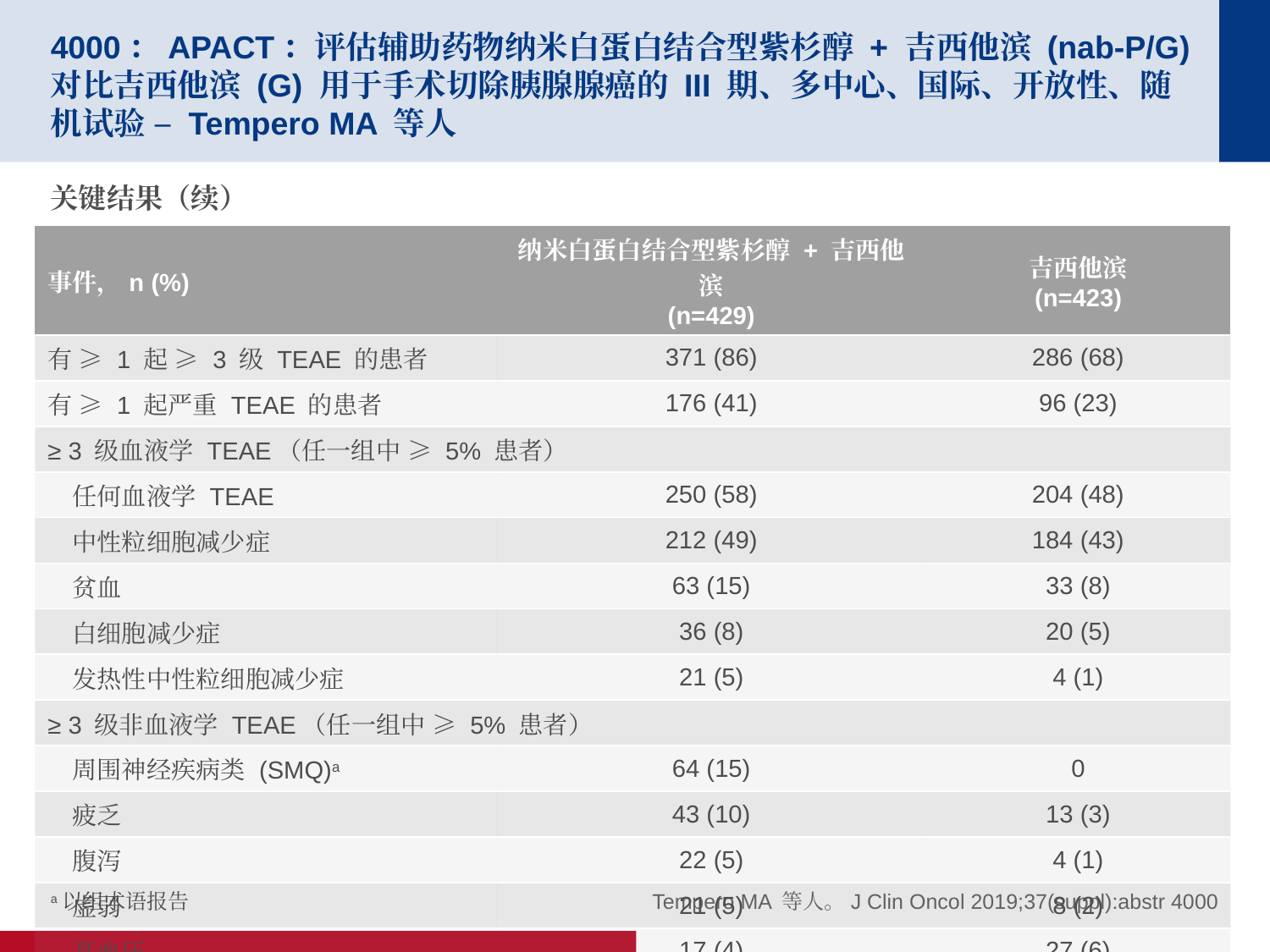

# 4000：APACT：评估辅助药物纳米白蛋白结合型紫杉醇 + 吉西他滨 (nab-P/G) 对比吉西他滨 (G) 用于手术切除胰腺腺癌的 III 期、多中心、国际、开放性、随机试验 – Tempero MA 等人
关键结果（续）
| 事件，n (%) | 纳米白蛋白结合型紫杉醇 + 吉西他滨 (n=429) | 吉西他滨 (n=423) |
| --- | --- | --- |
| 有 ≥ 1 起 ≥ 3 级 TEAE 的患者 | 371 (86) | 286 (68) |
| 有 ≥ 1 起严重 TEAE 的患者 | 176 (41) | 96 (23) |
| ≥ 3 级血液学 TEAE（任一组中 ≥ 5% 患者） |  |  |
| 任何血液学 TEAE | 250 (58) | 204 (48) |
| 中性粒细胞减少症 | 212 (49) | 184 (43) |
| 贫血 | 63 (15) | 33 (8) |
| 白细胞减少症 | 36 (8) | 20 (5) |
| 发热性中性粒细胞减少症 | 21 (5) | 4 (1) |
| ≥ 3 级非血液学 TEAE（任一组中 ≥ 5% 患者） |  |  |
| 周围神经疾病类 (SMQ)a | 64 (15) | 0 |
| 疲乏 | 43 (10) | 13 (3) |
| 腹泻 | 22 (5) | 4 (1) |
| 虚弱 | 21 (5) | 8 (2) |
| 高血压 | 17 (4) | 27 (6) |
a以组术语报告
Tempero MA 等人。J Clin Oncol 2019;37(suppl):abstr 4000